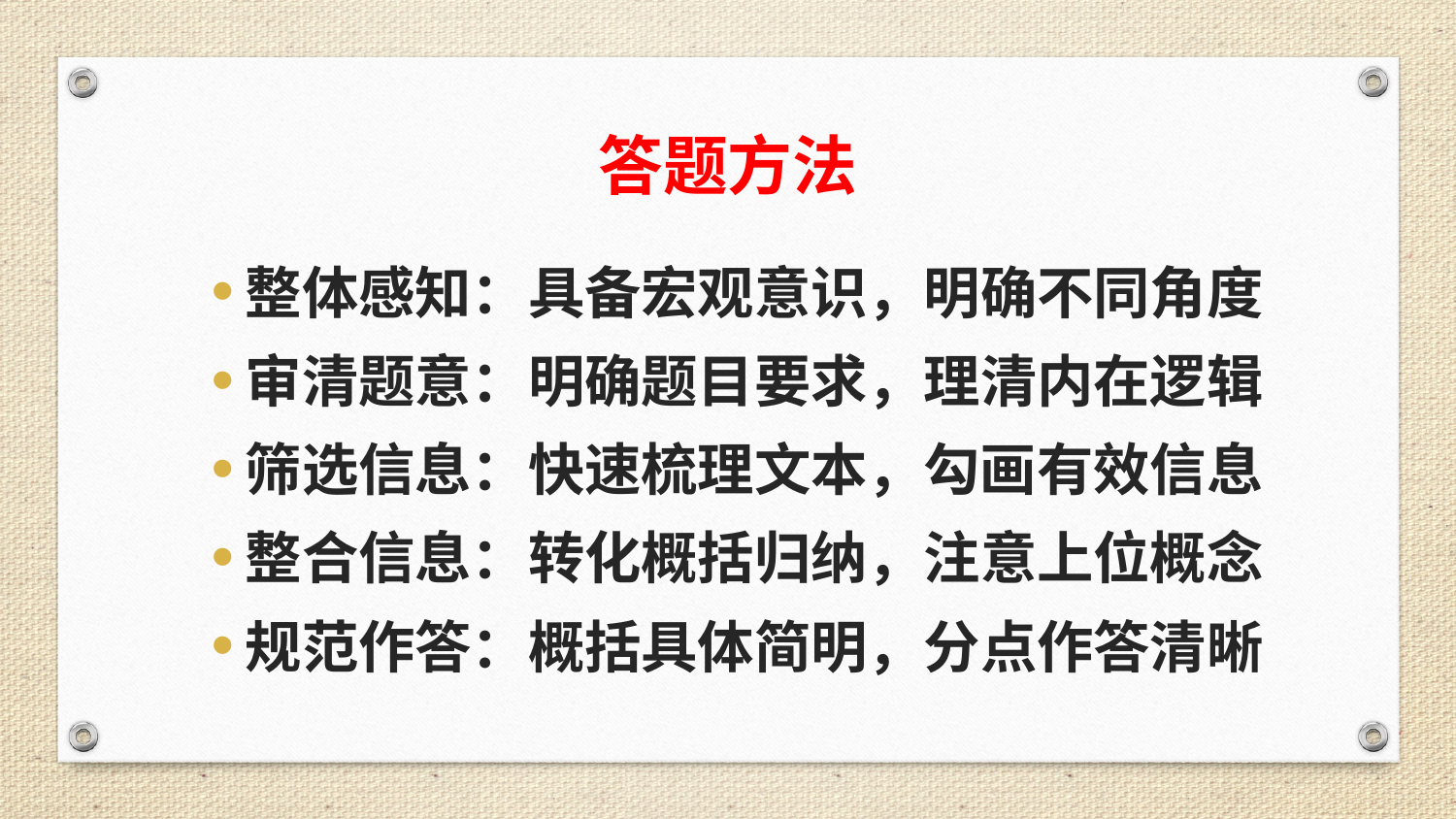

# 答题方法

整体感知：具备宏观意识，明确不同角度
审清题意：明确题目要求，理清内在逻辑
筛选信息：快速梳理文本，勾画有效信息
整合信息：转化概括归纳，注意上位概念
规范作答：概括具体简明，分点作答清晰